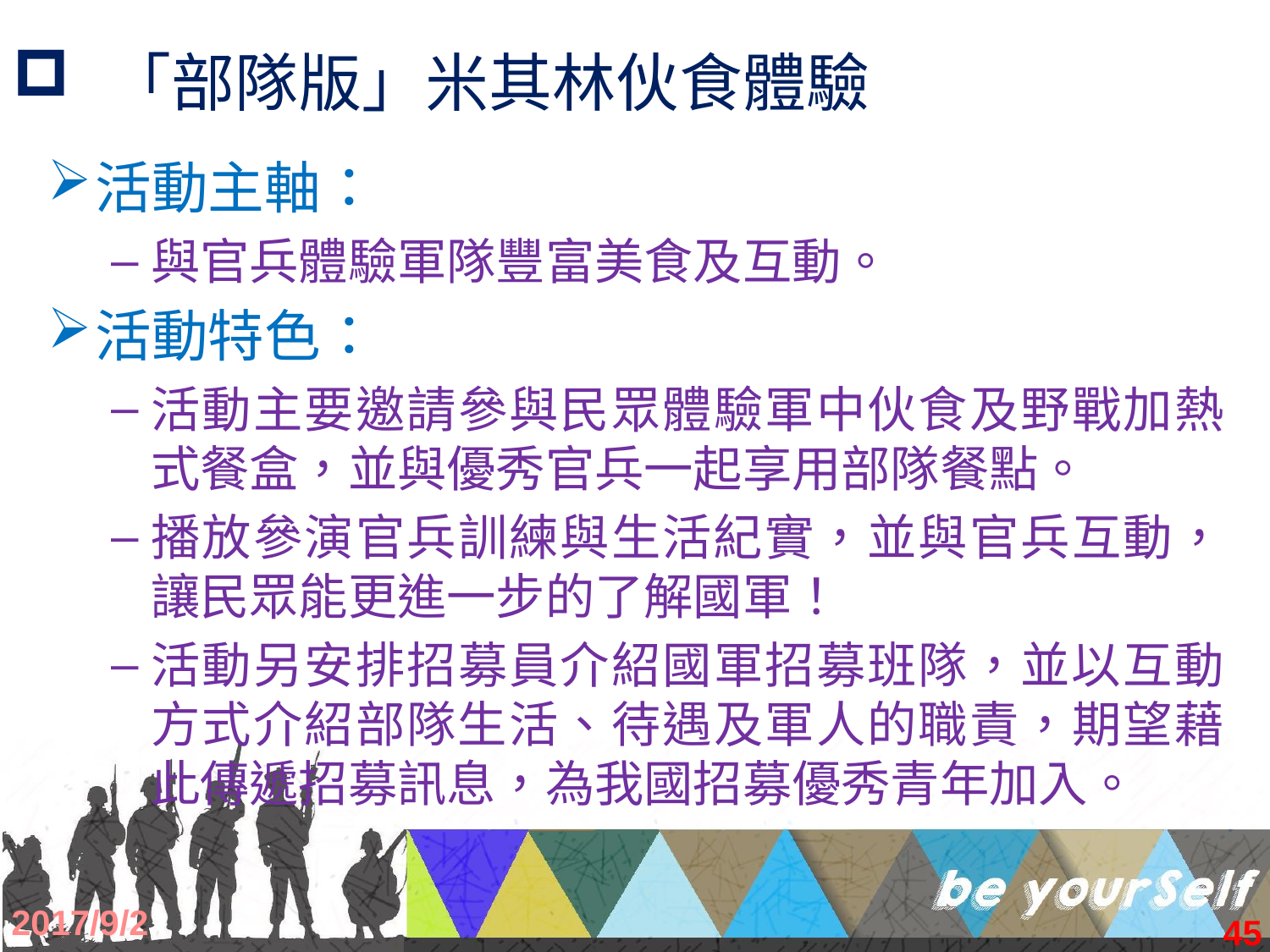

# 「部隊版」米其林伙食體驗
活動主軸：
與官兵體驗軍隊豐富美食及互動。
活動特色：
活動主要邀請參與民眾體驗軍中伙食及野戰加熱式餐盒，並與優秀官兵一起享用部隊餐點。
播放參演官兵訓練與生活紀實，並與官兵互動，讓民眾能更進一步的了解國軍！
活動另安排招募員介紹國軍招募班隊，並以互動方式介紹部隊生活、待遇及軍人的職責，期望藉此傳遞招募訊息，為我國招募優秀青年加入。

2017/9/2
45